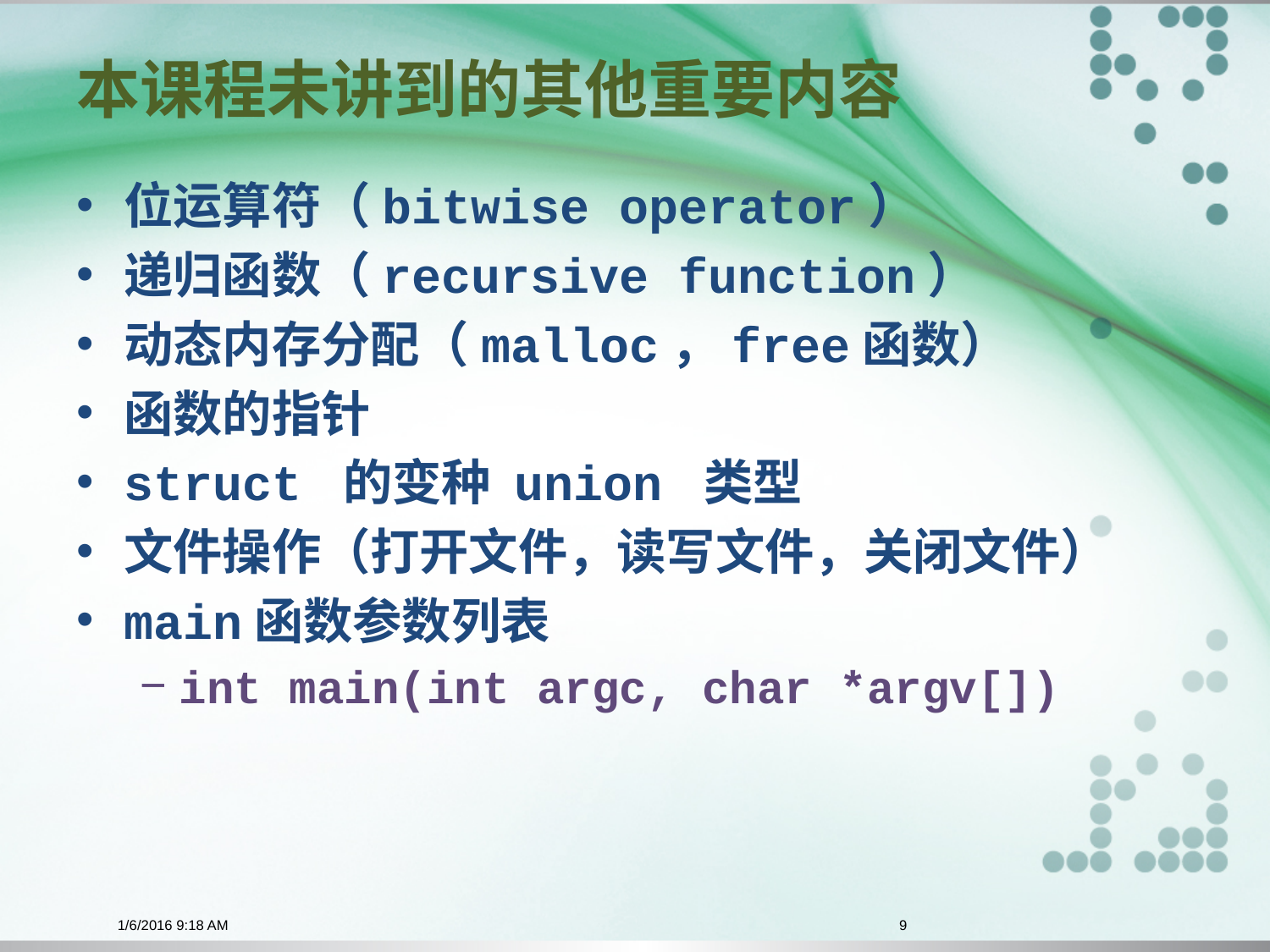

# 本课程未讲到的其他重要内容
位运算符（bitwise operator）
递归函数（recursive function）
动态内存分配（malloc，free函数）
函数的指针
struct 的变种 union 类型
文件操作（打开文件，读写文件，关闭文件）
main函数参数列表
int main(int argc, char *argv[])
1/6/2016 9:18 AM
9